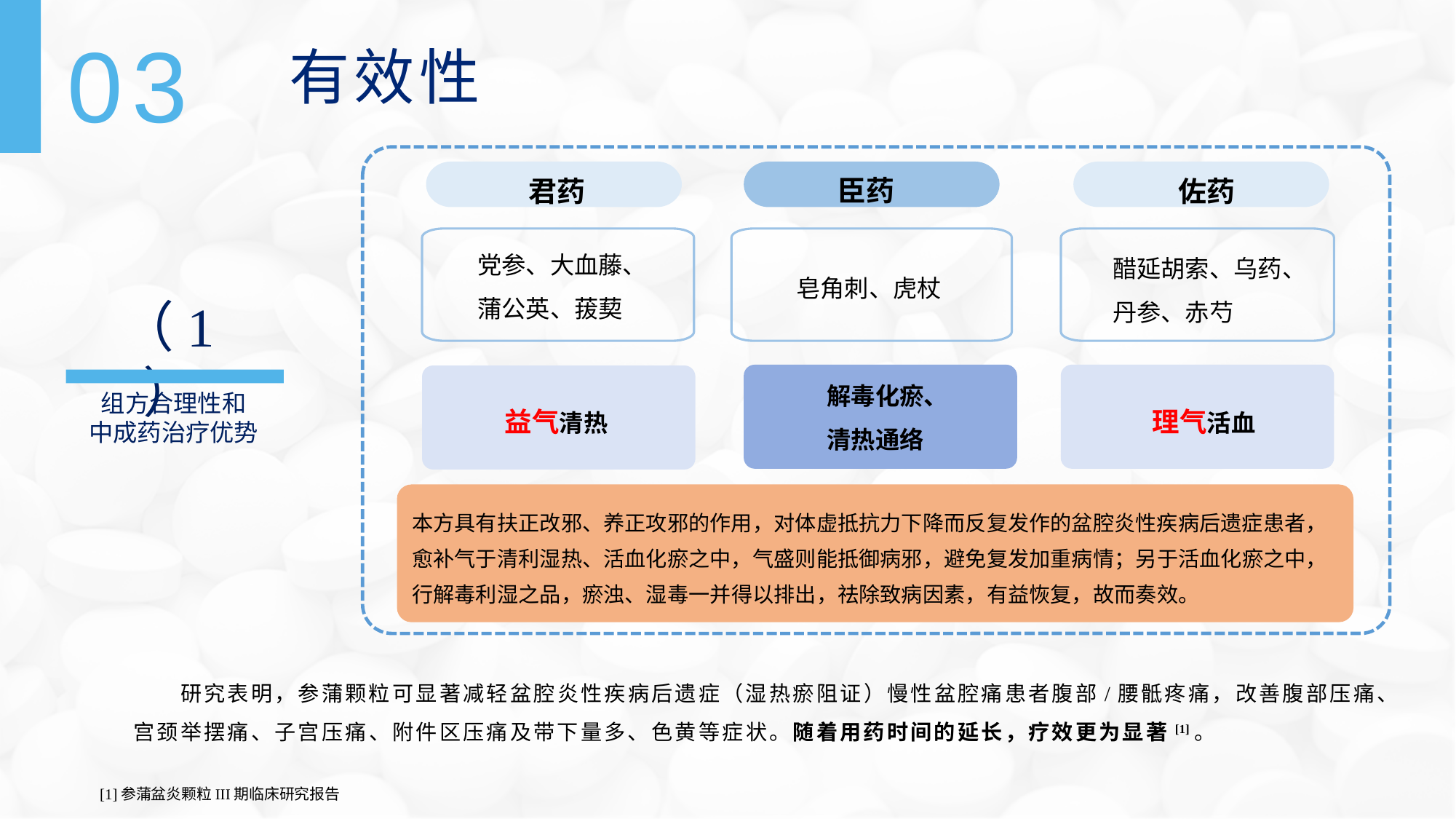

03
有效性
臣药
君药
佐药

党参、大血藤、
蒲公英、菝葜
醋延胡索、乌药、丹参、赤芍
皂角刺、虎杖
解毒化瘀、
清热通络

益气清热
理气活血
本方具有扶正改邪、养正攻邪的作用，对体虚抵抗力下降而反复发作的盆腔炎性疾病后遗症患者，愈补气于清利湿热、活血化瘀之中，气盛则能抵御病邪，避免复发加重病情；另于活血化瘀之中，行解毒利湿之品，瘀浊、湿毒一并得以排出，祛除致病因素，有益恢复，故而奏效。
（1）

组方合理性和
中成药治疗优势
      研究表明，参蒲颗粒可显著减轻盆腔炎性疾病后遗症（湿热瘀阻证）慢性盆腔痛患者腹部/腰骶疼痛，改善腹部压痛、宫颈举摆痛、子宫压痛、附件区压痛及带下量多、色黄等症状。随着用药时间的延长，疗效更为显著[1]。

8
[1]参蒲盆炎颗粒III期临床研究报告